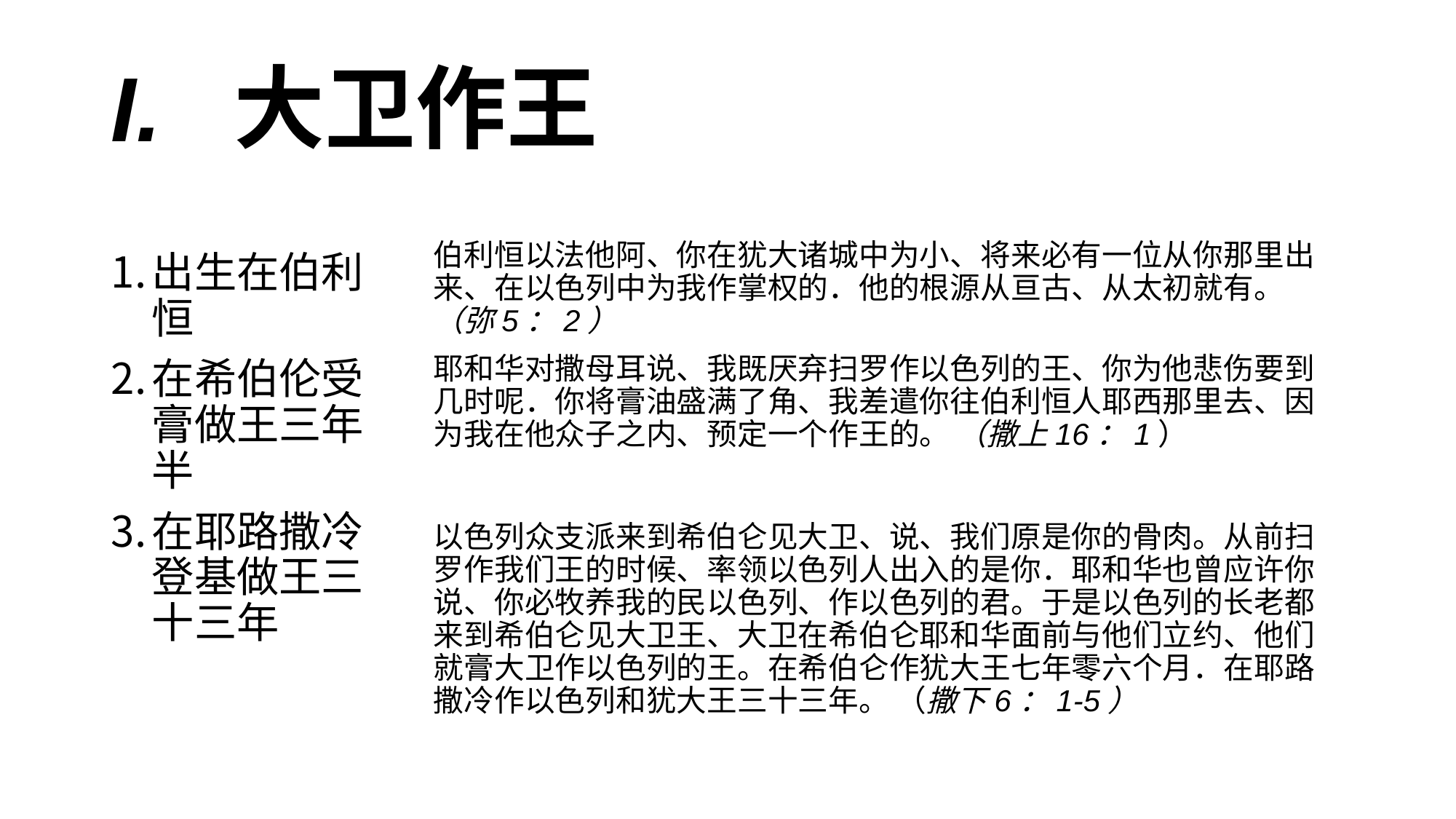

# I.  大卫作王
伯利恒以法他阿、你在犹大诸城中为小、将来必有一位从你那里出来、在以色列中为我作掌权的．他的根源从亘古、从太初就有。（弥5：2）
耶和华对撒母耳说、我既厌弃扫罗作以色列的王、你为他悲伤要到几时呢．你将膏油盛满了角、我差遣你往伯利恒人耶西那里去、因为我在他众子之内、预定一个作王的。 （撒上16：1）

以色列众支派来到希伯仑见大卫、说、我们原是你的骨肉。从前扫罗作我们王的时候、率领以色列人出入的是你．耶和华也曾应许你说、你必牧养我的民以色列、作以色列的君。于是以色列的长老都来到希伯仑见大卫王、大卫在希伯仑耶和华面前与他们立约、他们就膏大卫作以色列的王。在希伯仑作犹大王七年零六个月．在耶路撒冷作以色列和犹大王三十三年。 （撒下6：1-5）

出生在伯利恒
在希伯伦受膏做王三年半
在耶路撒冷登基做王三十三年